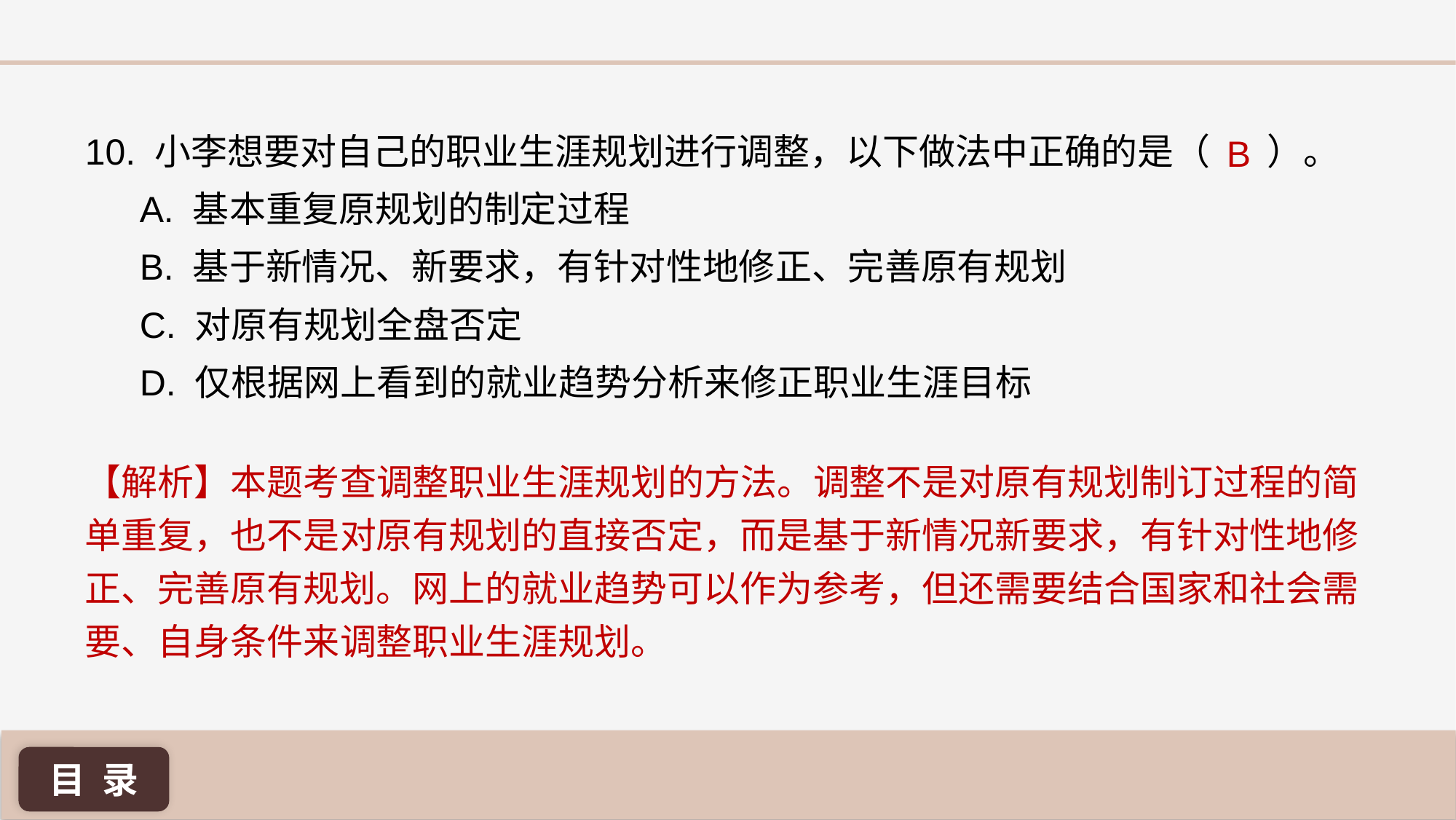

B
10. 小李想要对自己的职业生涯规划进行调整，以下做法中正确的是（       ）。
A. 基本重复原规划的制定过程
B. 基于新情况、新要求，有针对性地修正、完善原有规划
C. 对原有规划全盘否定
D. 仅根据网上看到的就业趋势分析来修正职业生涯目标
【解析】本题考查调整职业生涯规划的方法。调整不是对原有规划制订过程的简单重复，也不是对原有规划的直接否定，而是基于新情况新要求，有针对性地修正、完善原有规划。网上的就业趋势可以作为参考，但还需要结合国家和社会需要、自身条件来调整职业生涯规划。